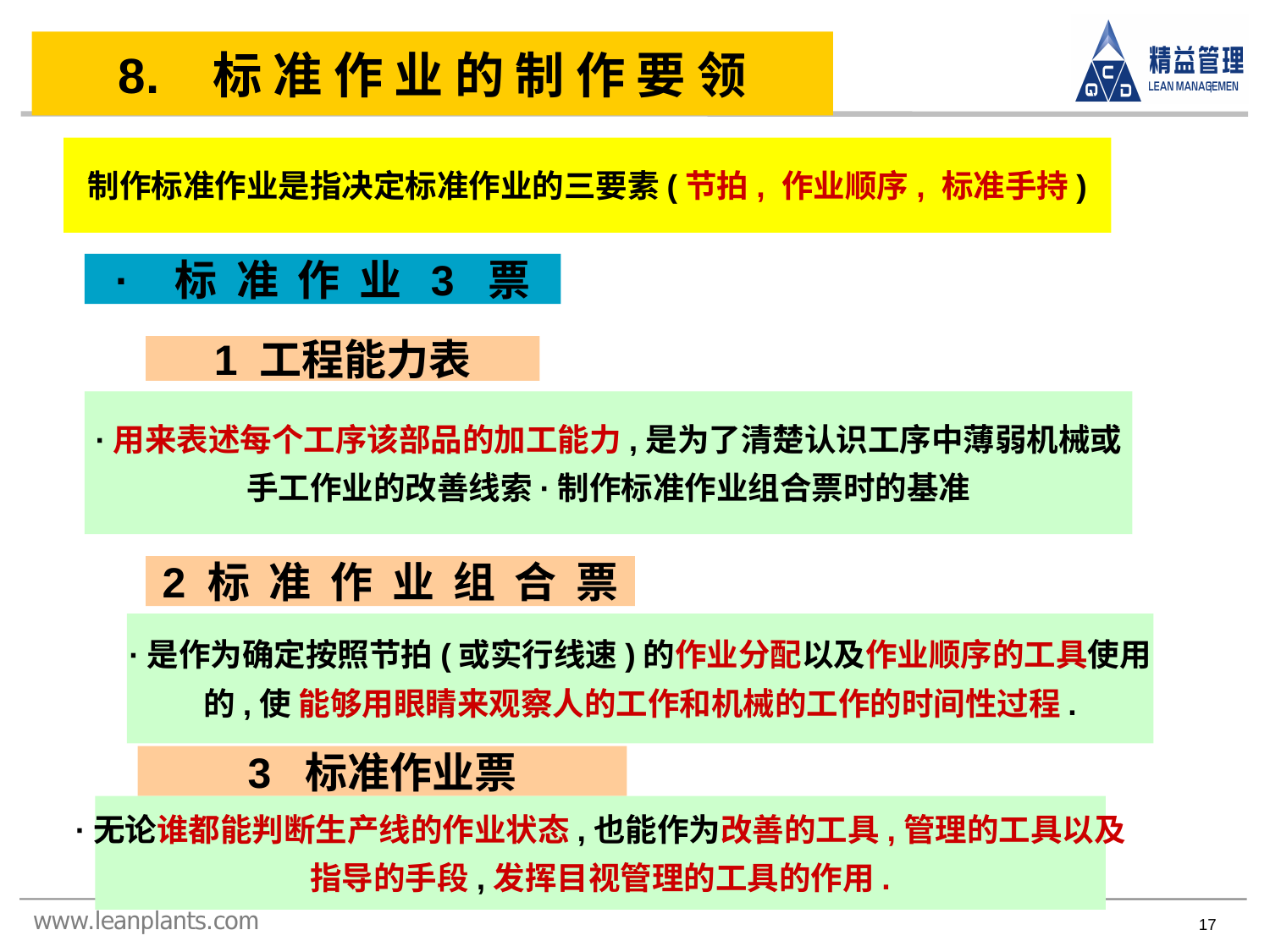

8.   标 准 作 业 的 制 作 要 领
#
制作标准作业是指决定标准作业的三要素(节拍, 作业顺序, 标准手持)
·   标  准  作  业  3  票

1 工程能力表
·用来表述每个工序该部品的加工能力,是为了清楚认识工序中薄弱机械或
手工作业的改善线索·制作标准作业组合票时的基准
2 标  准  作  业  组  合  票
·是作为确定按照节拍(或实行线速)的作业分配以及作业顺序的工具使用
的,使 能够用眼睛来观察人的工作和机械的工作的时间性过程.
3  标准作业票
·无论谁都能判断生产线的作业状态,也能作为改善的工具,管理的工具以及
指导的手段,发挥目视管理的工具的作用.